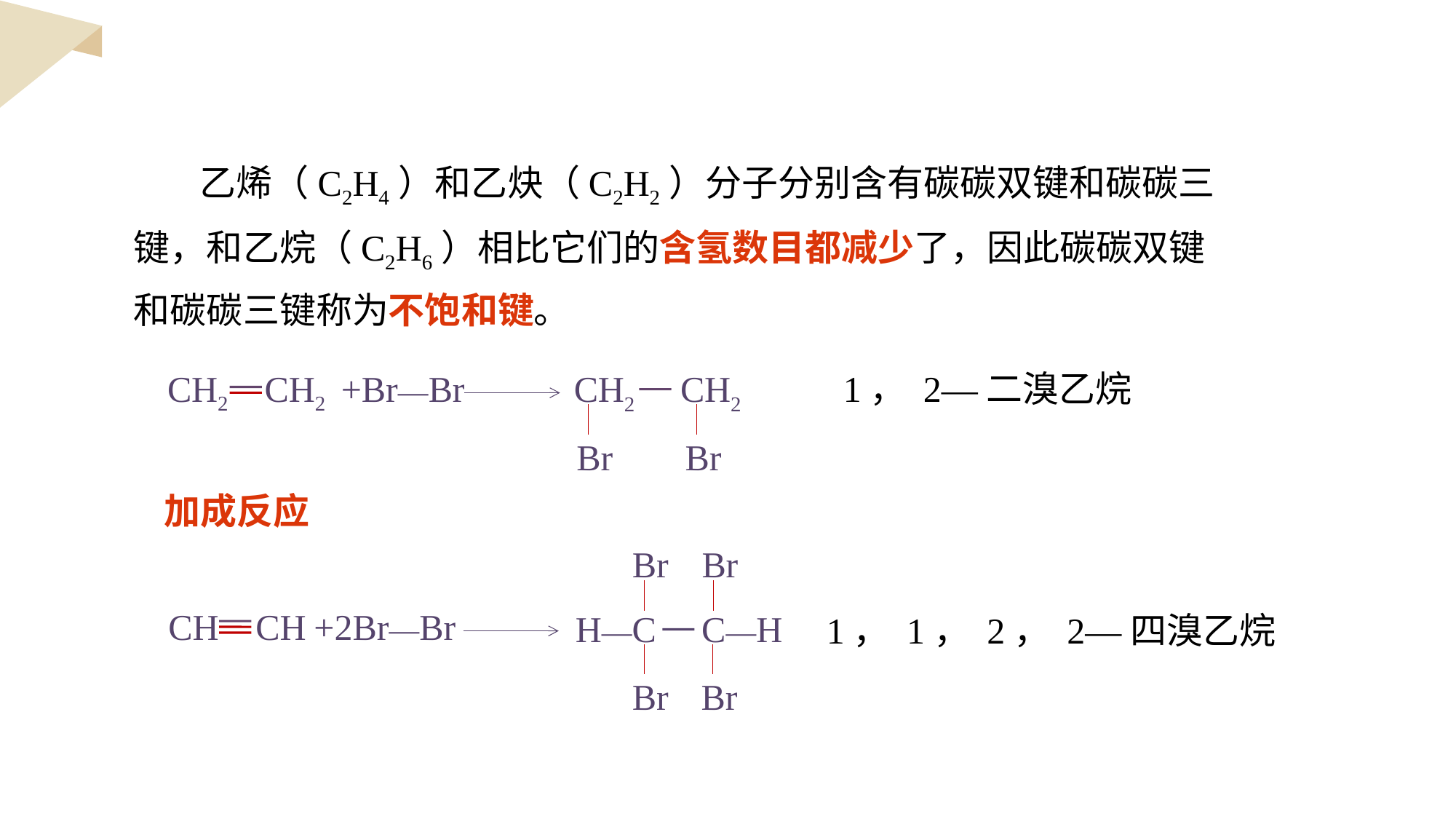

乙烯（C2H4）和乙炔（C2H2）分子分别含有碳碳双键和碳碳三键，和乙烷（C2H6）相比它们的含氢数目都减少了，因此碳碳双键和碳碳三键称为不饱和键。
1， 2—二溴乙烷
CH2    CH2

+Br—Br            CH2     CH2

Br
Br
加成反应
Br
Br
1， 1， 2， 2—四溴乙烷
CH       CH

+2Br—Br
H—C     C—H

Br
Br